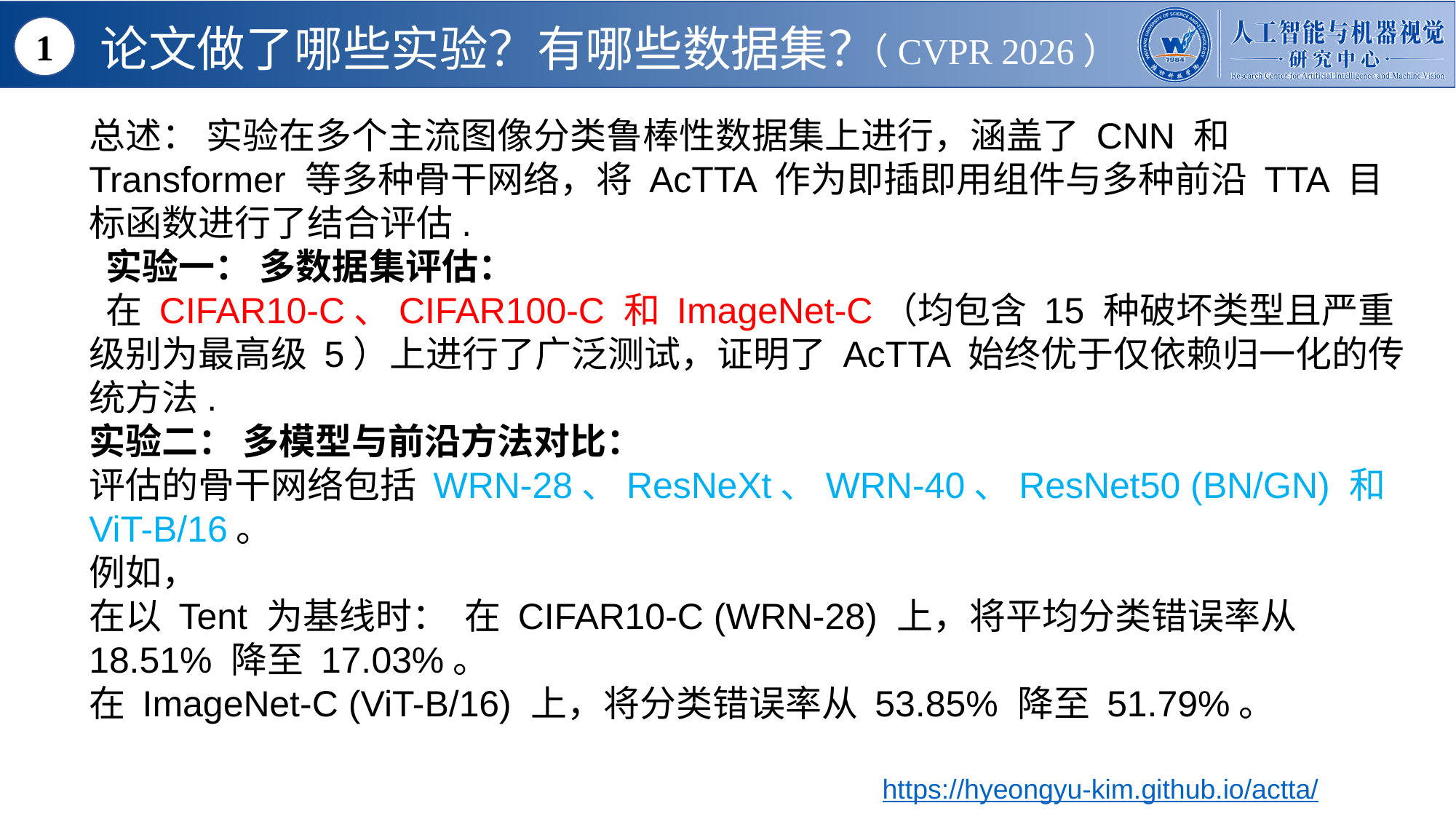

论文做了哪些实验？有哪些数据集？
1
（CVPR 2026）
总述： 实验在多个主流图像分类鲁棒性数据集上进行，涵盖了 CNN 和 Transformer 等多种骨干网络，将 AcTTA 作为即插即用组件与多种前沿 TTA 目标函数进行了结合评估.
 实验一： 多数据集评估：
 在 CIFAR10-C、CIFAR100-C 和 ImageNet-C（均包含 15 种破坏类型且严重级别为最高级 5）上进行了广泛测试，证明了 AcTTA 始终优于仅依赖归一化的传统方法.
实验二： 多模型与前沿方法对比：
评估的骨干网络包括 WRN-28、ResNeXt、WRN-40、ResNet50 (BN/GN) 和 ViT-B/16。
例如，
在以 Tent 为基线时：  在 CIFAR10-C (WRN-28) 上，将平均分类错误率从 18.51% 降至 17.03%。
在 ImageNet-C (ViT-B/16) 上，将分类错误率从 53.85% 降至 51.79%。

14
Your Title
https://hyeongyu-kim.github.io/actta/